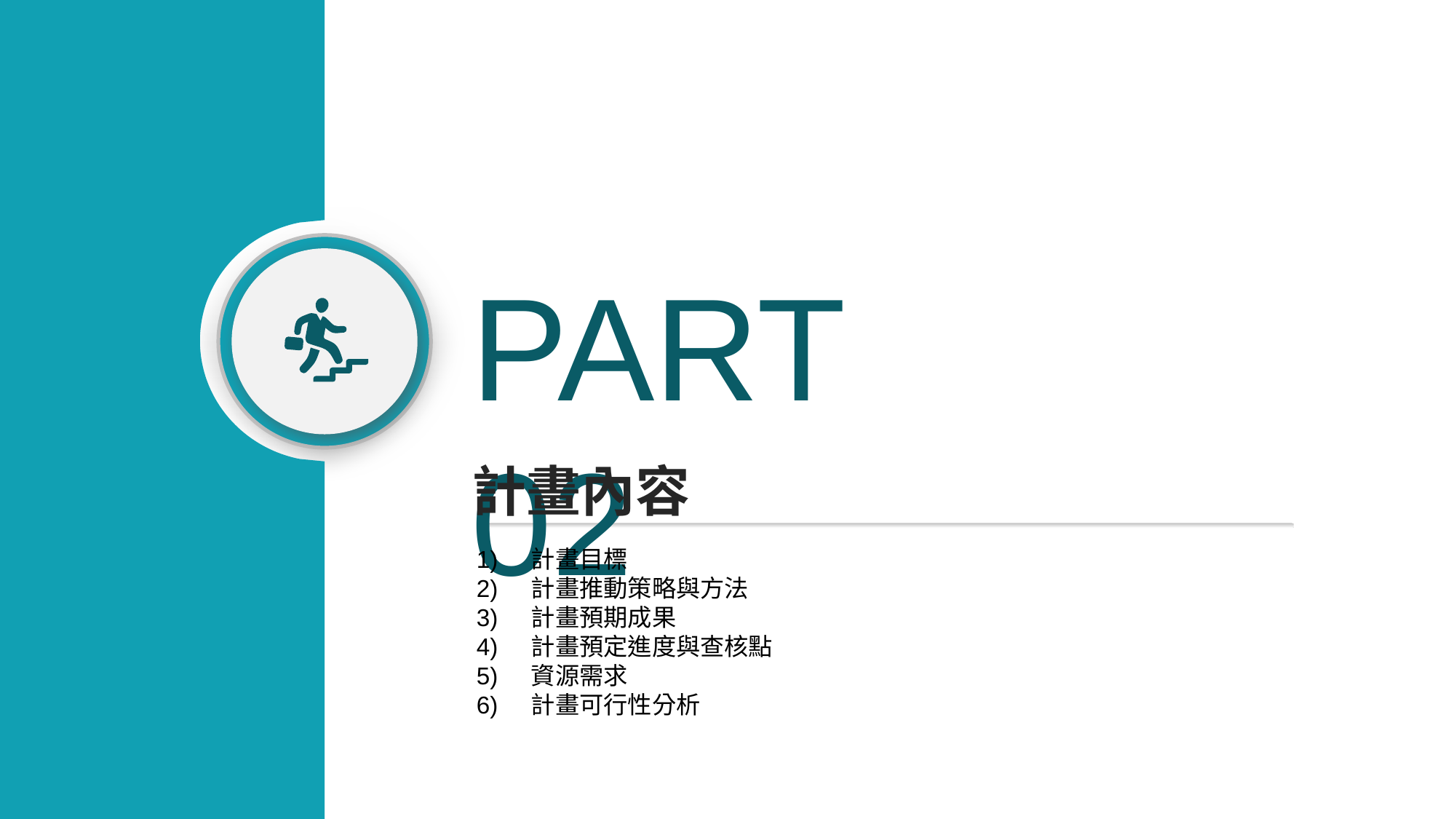

PART 02

計畫內容

計畫目標
計畫推動策略與方法
計畫預期成果
計畫預定進度與查核點
資源需求
計畫可行性分析